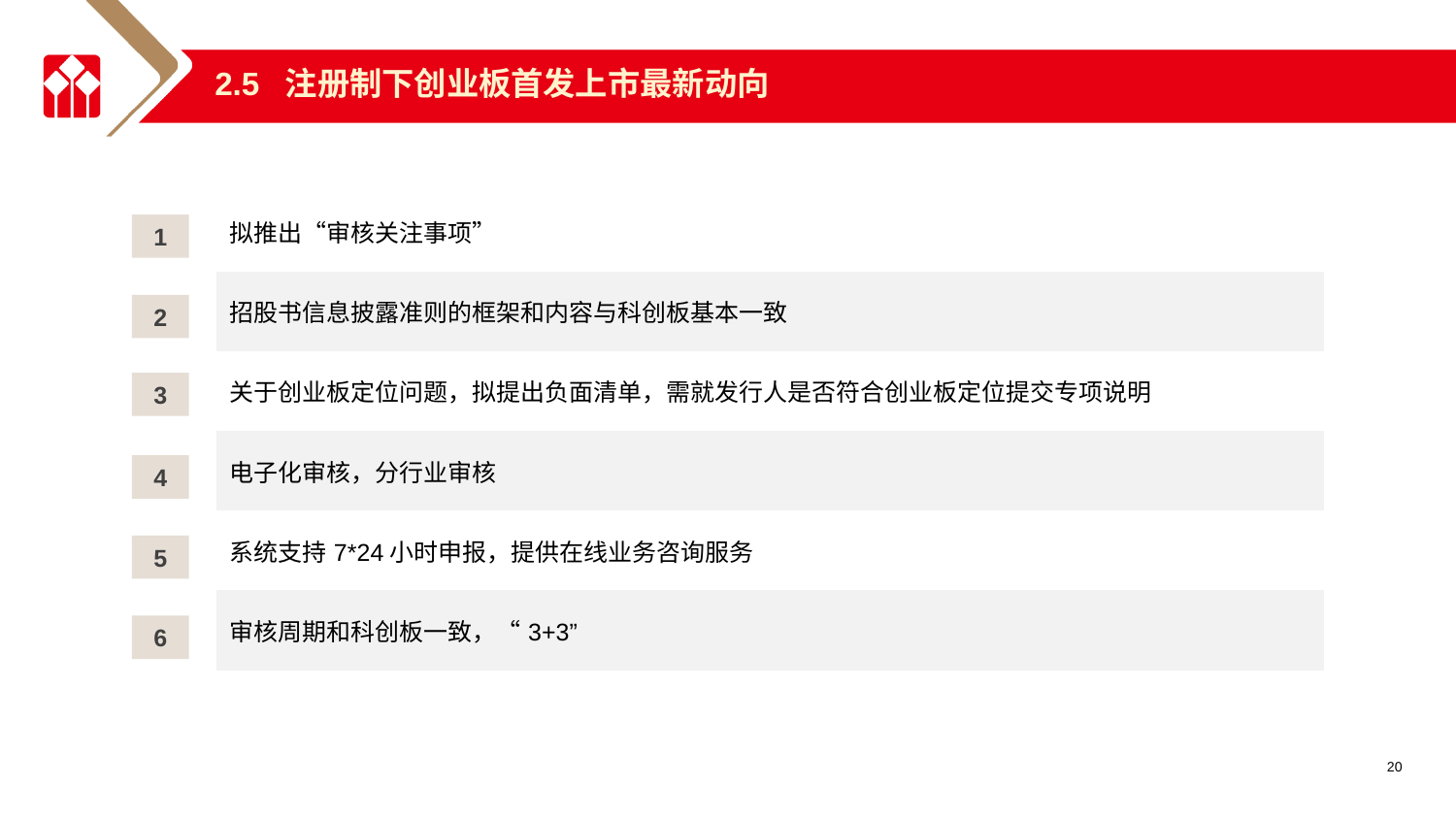

2.5  注册制下创业板首发上市最新动向
| 拟推出“审核关注事项” |
| --- |
| 招股书信息披露准则的框架和内容与科创板基本一致 |
| 关于创业板定位问题，拟提出负面清单，需就发行人是否符合创业板定位提交专项说明 |
| 电子化审核，分行业审核 |
| 系统支持7\*24小时申报，提供在线业务咨询服务 |
| 审核周期和科创板一致，“3+3” |
1
2
3
4
5
6